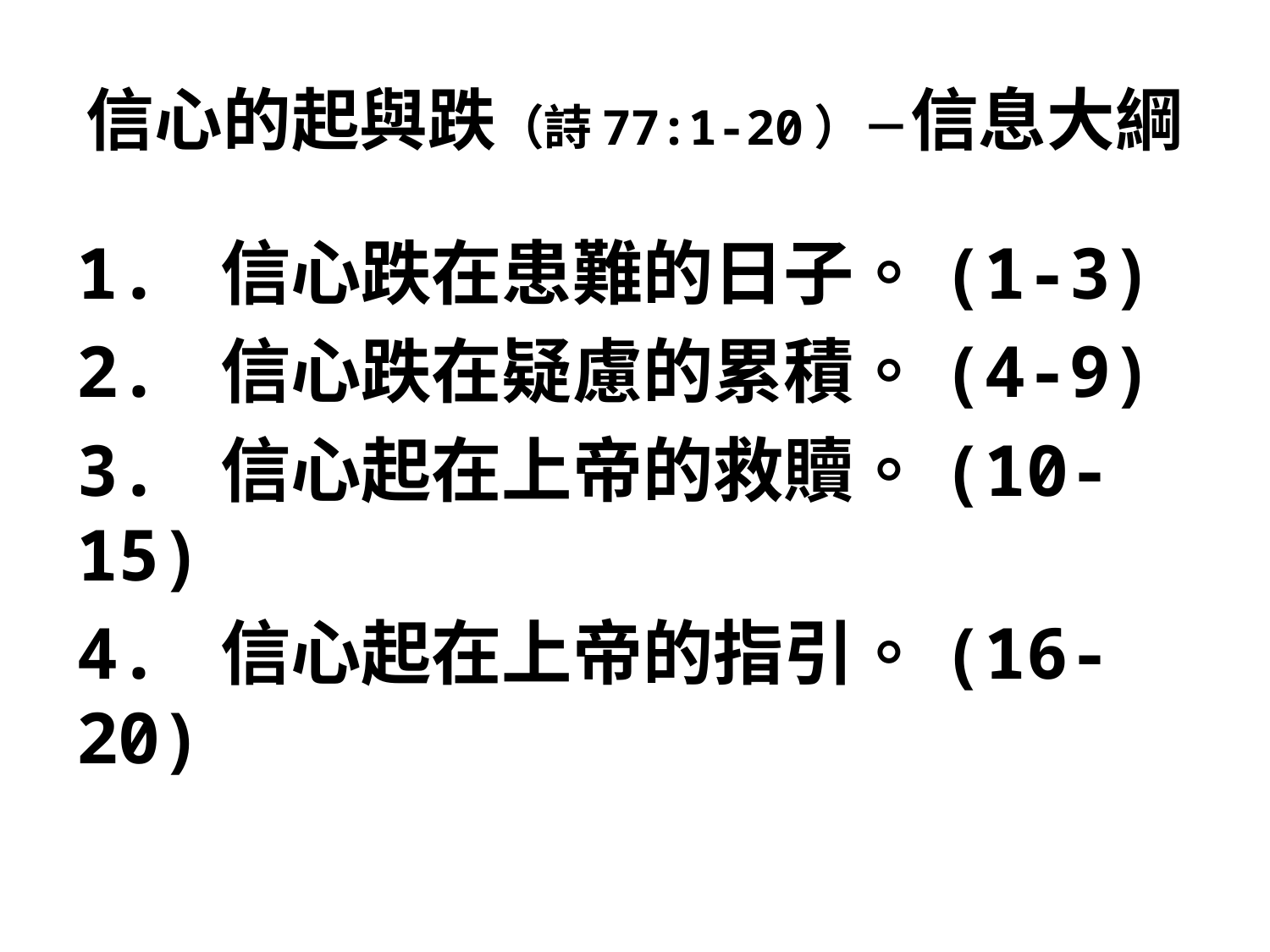

# 信心的起與跌（詩77:1-20）－信息大綱
1. 信心跌在患難的日子。(1-3)
2. 信心跌在疑慮的累積。(4-9)
3. 信心起在上帝的救贖。(10-15)
4. 信心起在上帝的指引。(16-20)